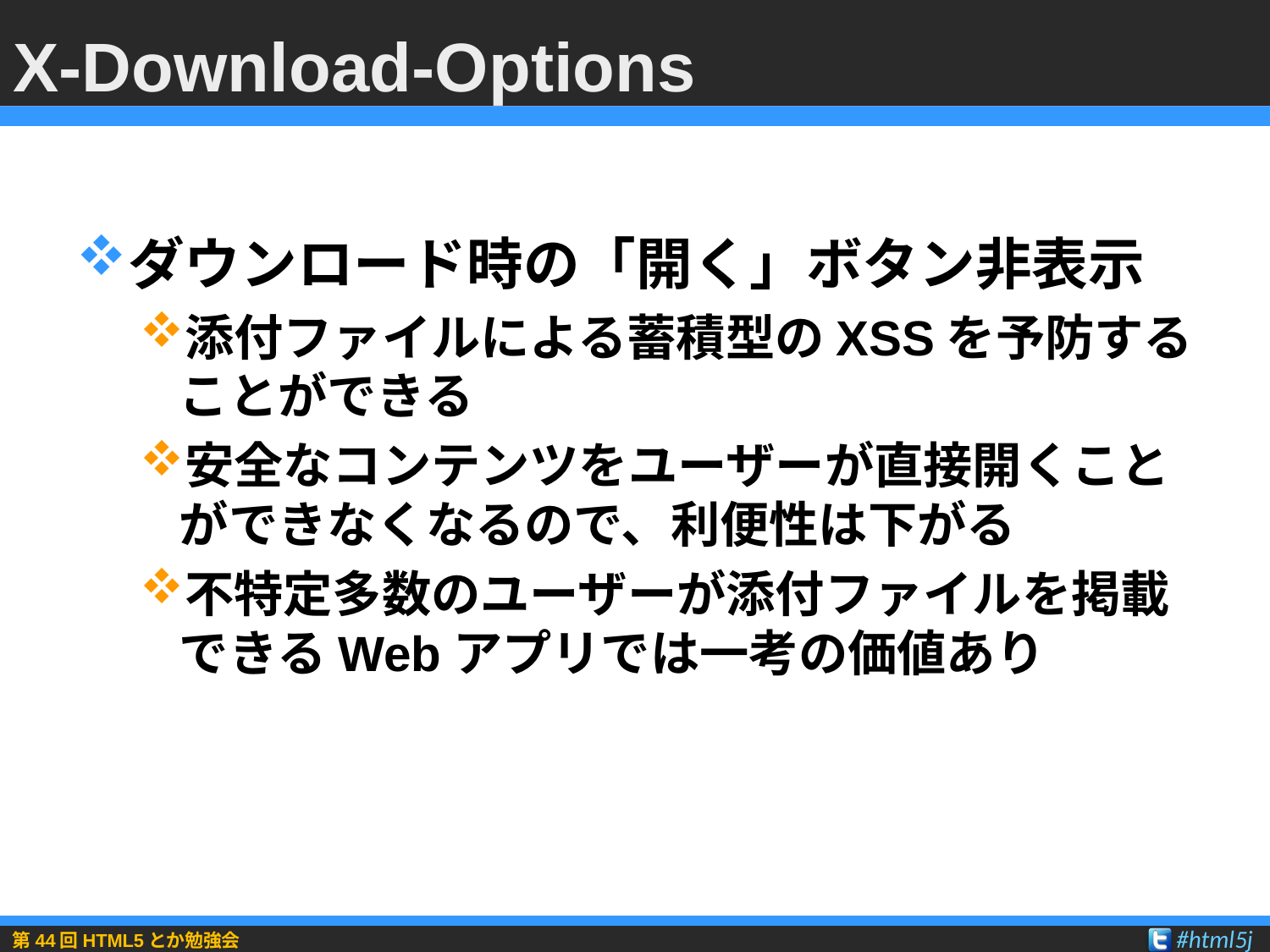

# X-Download-Options
ダウンロード時の「開く」ボタン非表示
添付ファイルによる蓄積型のXSSを予防することができる
安全なコンテンツをユーザーが直接開くことができなくなるので、利便性は下がる
不特定多数のユーザーが添付ファイルを掲載できるWebアプリでは一考の価値あり